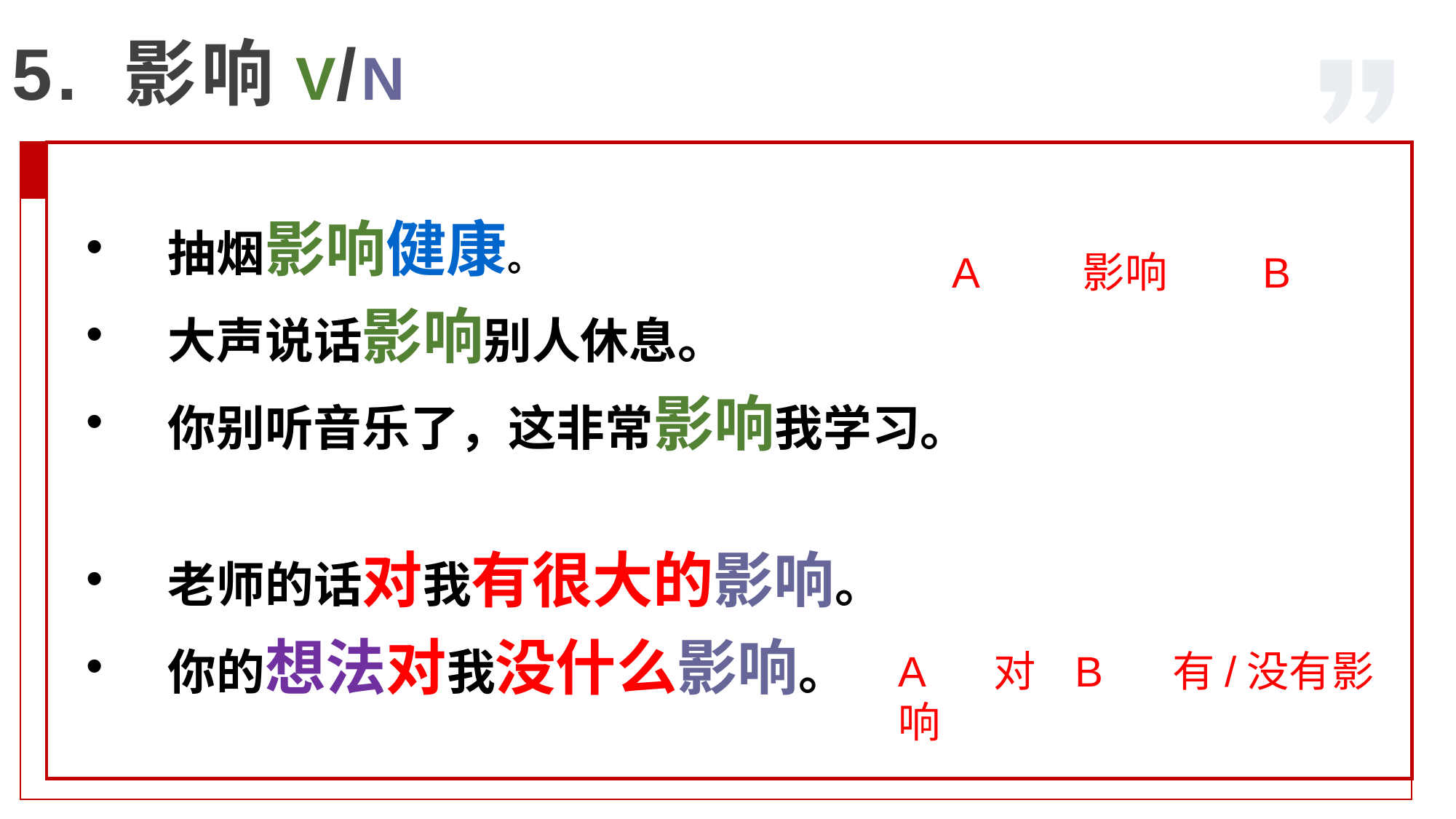

5. 影响V/N

抽烟影响健康。
大声说话影响别人休息。
你别听音乐了，这非常影响我学习。

老师的话对我有很大的影响。
你的想法对我没什么影响。

A        影响         B
A     对   B     有/没有影响